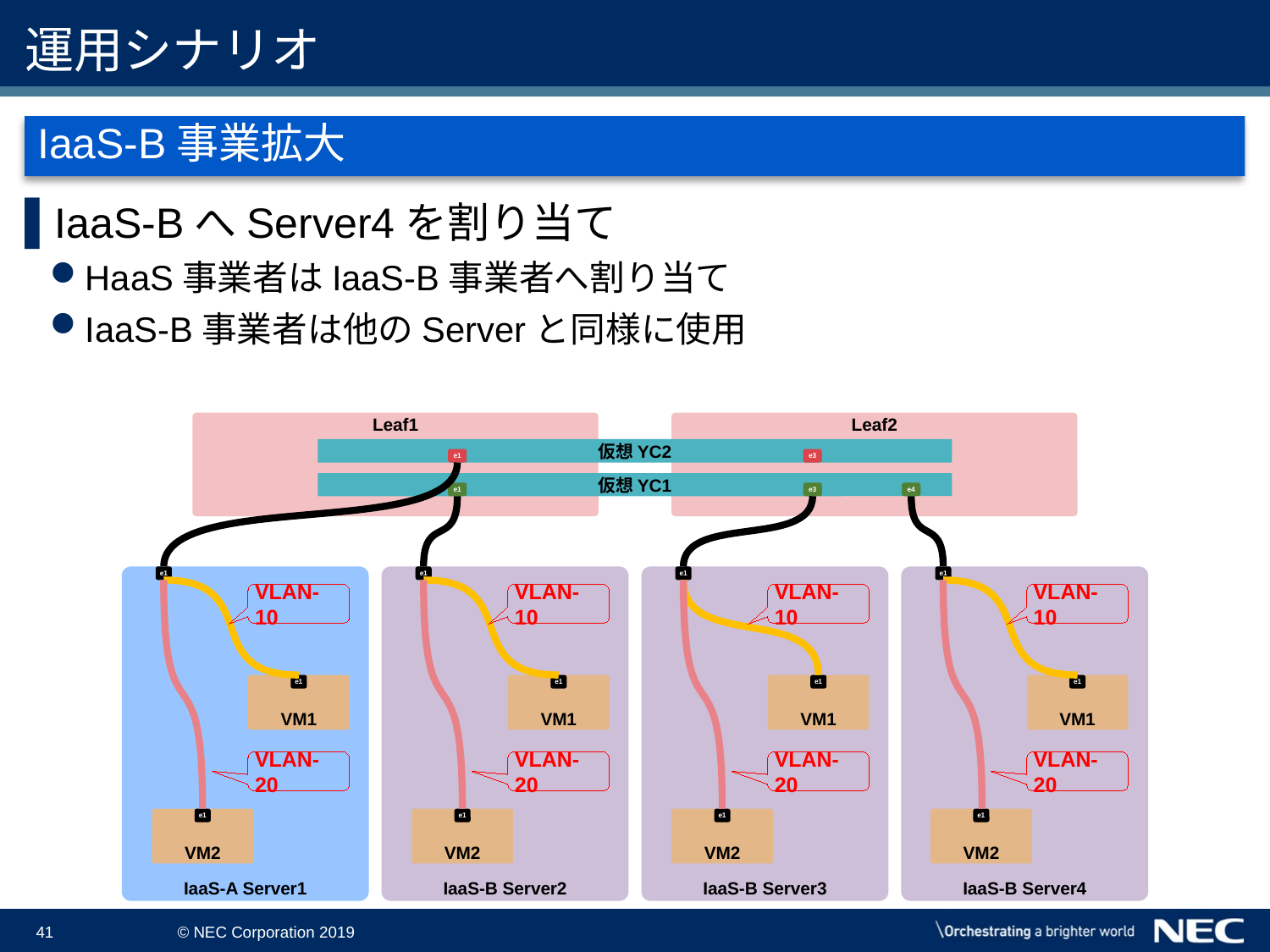

# 運用シナリオ
IaaS-B事業拡大
IaaS-BへServer4を割り当て
HaaS事業者はIaaS-B事業者へ割り当て
IaaS-B事業者は他のServerと同様に使用
Leaf1
Leaf2
仮想YC2
e1
e3
仮想YC1
e1
e3
e4
e1
IaaS-A Server1
VLAN-10
e1
VM1
VLAN-20
e1
VM2
e1
IaaS-B Server2
VLAN-10
e1
VM1
VLAN-20
e1
VM2
e1
IaaS-B Server3
e1
IaaS-B Server4
VLAN-10
e1
VM1
VLAN-20
e1
VM2
VLAN-10
e1
VM1
VLAN-20
e1
VM2